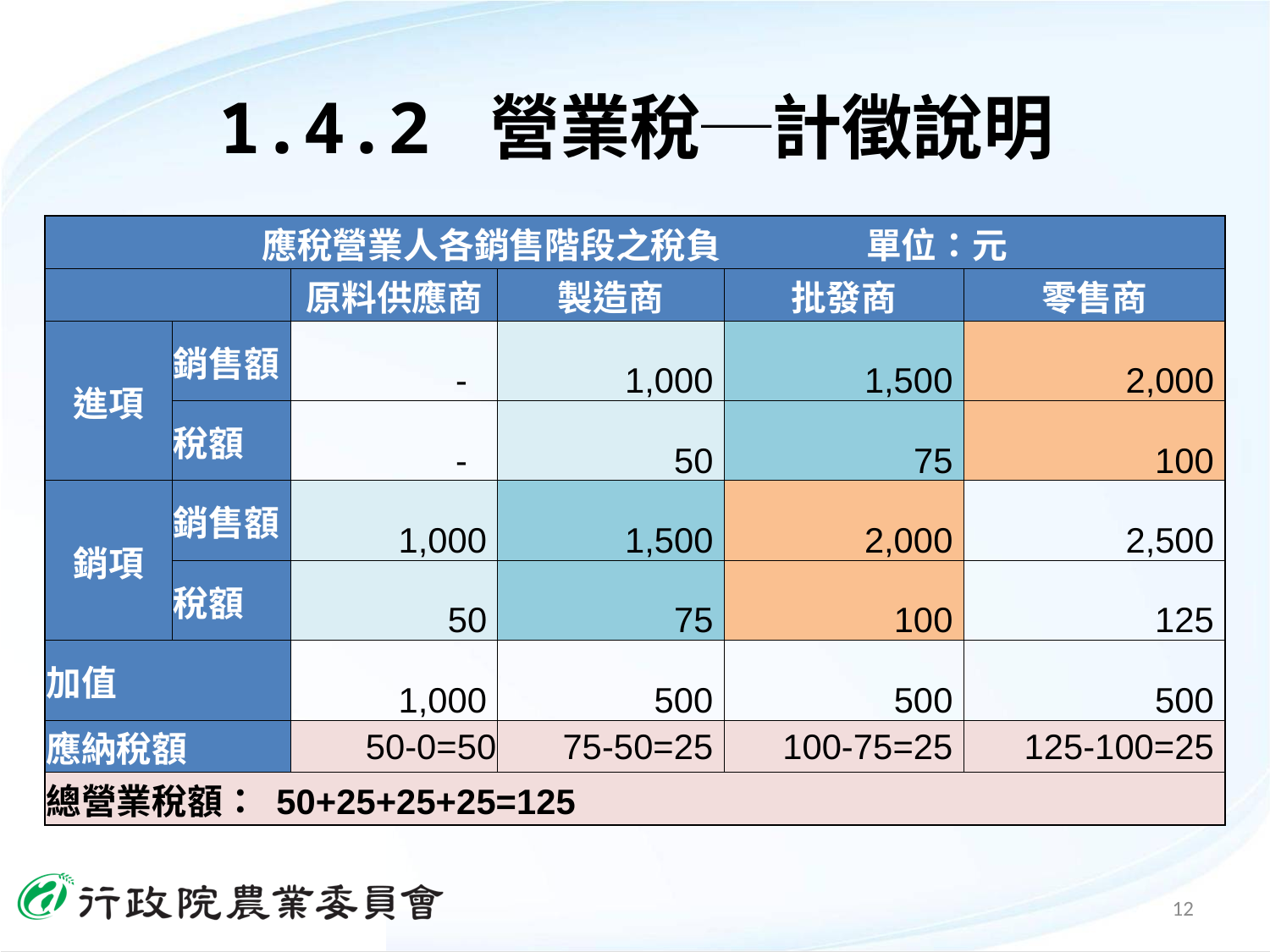

1.4.2 營業稅─計徵說明
| 應稅營業人各銷售階段之稅負 單位：元 |  |  |  |  |  |
| --- | --- | --- | --- | --- | --- |
|  |  | 原料供應商 | 製造商 | 批發商 | 零售商 |
| 進項 | 銷售額 | - | 1,000 | 1,500 | 2,000 |
|  | 稅額 | - | 50 | 75 | 100 |
| 銷項 | 銷售額 | 1,000 | 1,500 | 2,000 | 2,500 |
|  | 稅額 | 50 | 75 | 100 | 125 |
| 加值 |  | 1,000 | 500 | 500 | 500 |
| 應納稅額 |  | 50-0=50 | 75-50=25 | 100-75=25 | 125-100=25 |
| 總營業稅額： 50+25+25+25=125 |  |  |  |  |  |
12